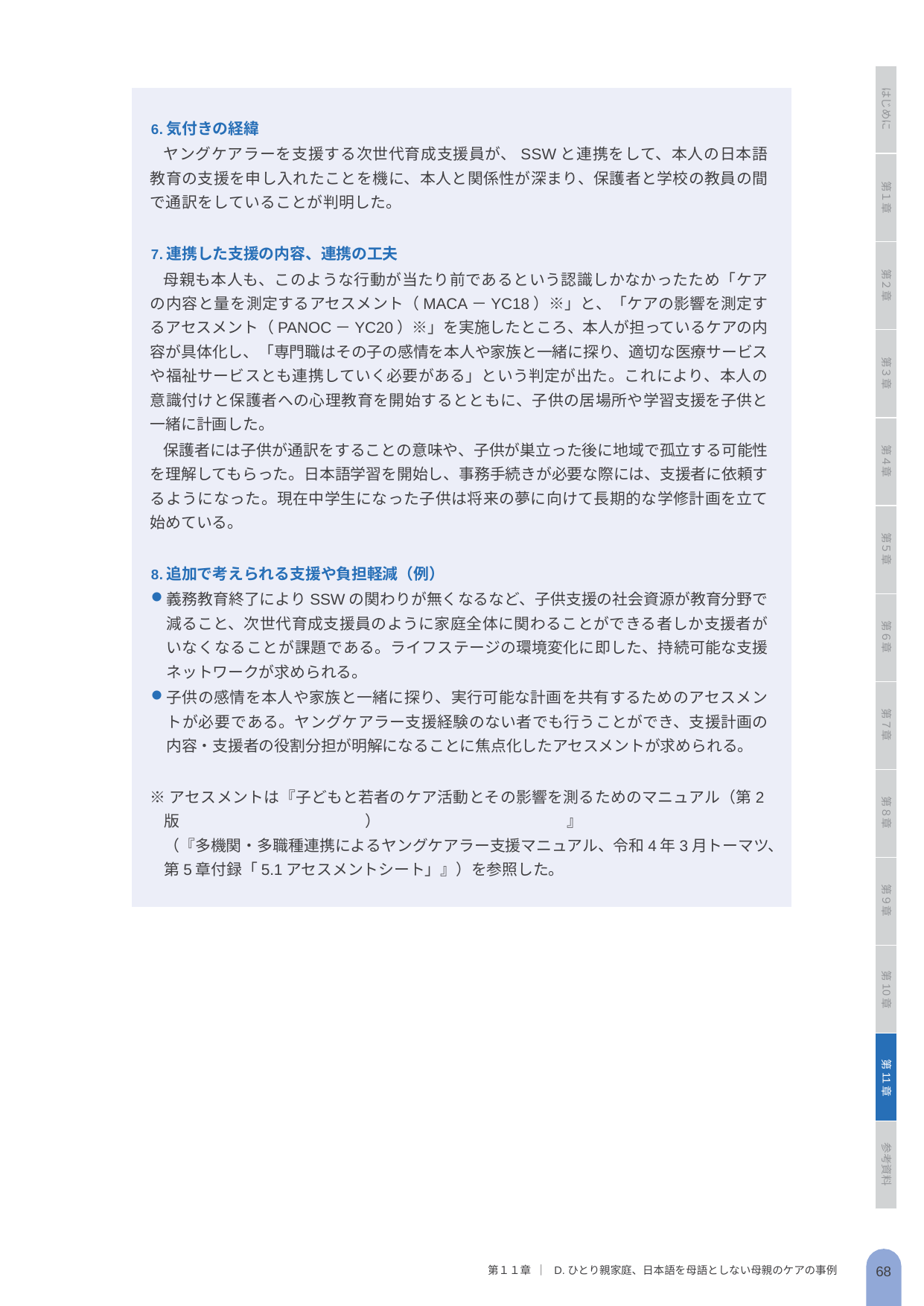

はじめに

気付きの経緯
ヤングケアラーを支援する次世代育成支援員が、SSWと連携をして、本人の日本語教育の支援を申し入れたことを機に、本人と関係性が深まり、保護者と学校の教員の間で通訳をしていることが判明した。

連携した支援の内容、連携の工夫
母親も本人も、このような行動が当たり前であるという認識しかなかったため「ケアの内容と量を測定するアセスメント（MACA－YC18）※」と、「ケアの影響を測定するアセスメント（PANOC－YC20）※」を実施したところ、本人が担っているケアの内容が具体化し、「専門職はその子の感情を本人や家族と一緒に探り、適切な医療サービスや福祉サービスとも連携していく必要がある」という判定が出た。これにより、本人の意識付けと保護者への心理教育を開始するとともに、子供の居場所や学習支援を子供と一緒に計画した。
保護者には子供が通訳をすることの意味や、子供が巣立った後に地域で孤立する可能性を理解してもらった。日本語学習を開始し、事務手続きが必要な際には、支援者に依頼するようになった。現在中学生になった子供は将来の夢に向けて長期的な学修計画を立て始めている。

追加で考えられる支援や負担軽減（例）
義務教育終了によりSSWの関わりが無くなるなど、子供支援の社会資源が教育分野で減ること、次世代育成支援員のように家庭全体に関わることができる者しか支援者がいなくなることが課題である。ライフステージの環境変化に即した、持続可能な支援ネットワークが求められる。
子供の感情を本人や家族と一緒に探り、実行可能な計画を共有するためのアセスメントが必要である。ヤングケアラー支援経験のない者でも行うことができ、支援計画の内容・支援者の役割分担が明解になることに焦点化したアセスメントが求められる。

※アセスメントは『子どもと若者のケア活動とその影響を測るためのマニュアル（第2版）』
（『多機関・多職種連携によるヤングケアラー支援マニュアル、令和4年3月トーマツ、第5章付録「5.1アセスメントシート」』）を参照した。

第１章

第２章

第３章

第４章

第５章

第６章

第７章

第８章

第９章
第10章

第11章

参考資料

68
第１１章  ｜  D.ひとり親家庭、日本語を母語としない母親のケアの事例